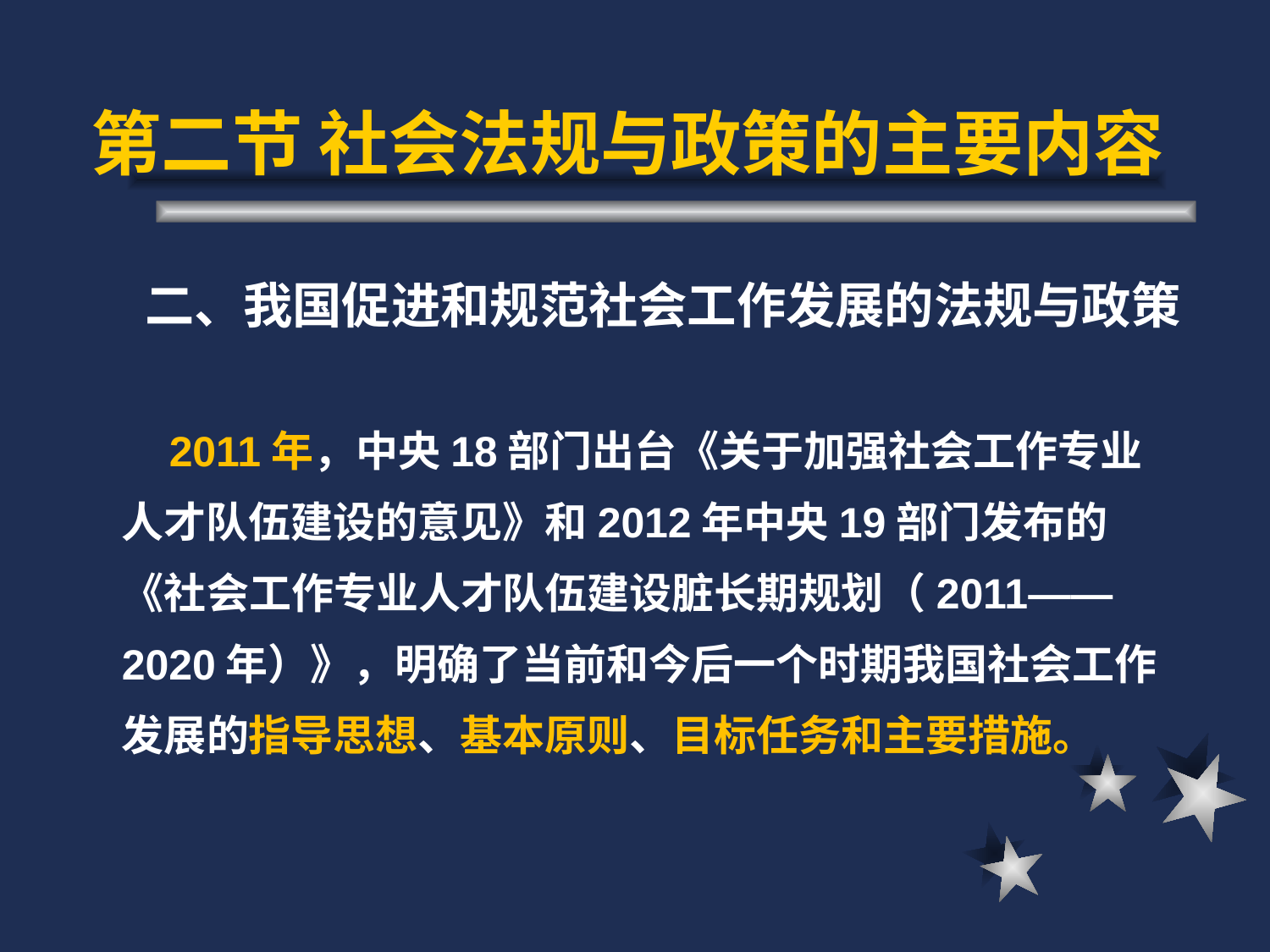

# 第二节 社会法规与政策的主要内容
 二、我国促进和规范社会工作发展的法规与政策

    2011年，中央18部门出台《关于加强社会工作专业人才队伍建设的意见》和2012年中央19部门发布的《社会工作专业人才队伍建设脏长期规划（2011——2020年）》，明确了当前和今后一个时期我国社会工作发展的指导思想、基本原则、目标任务和主要措施。
34